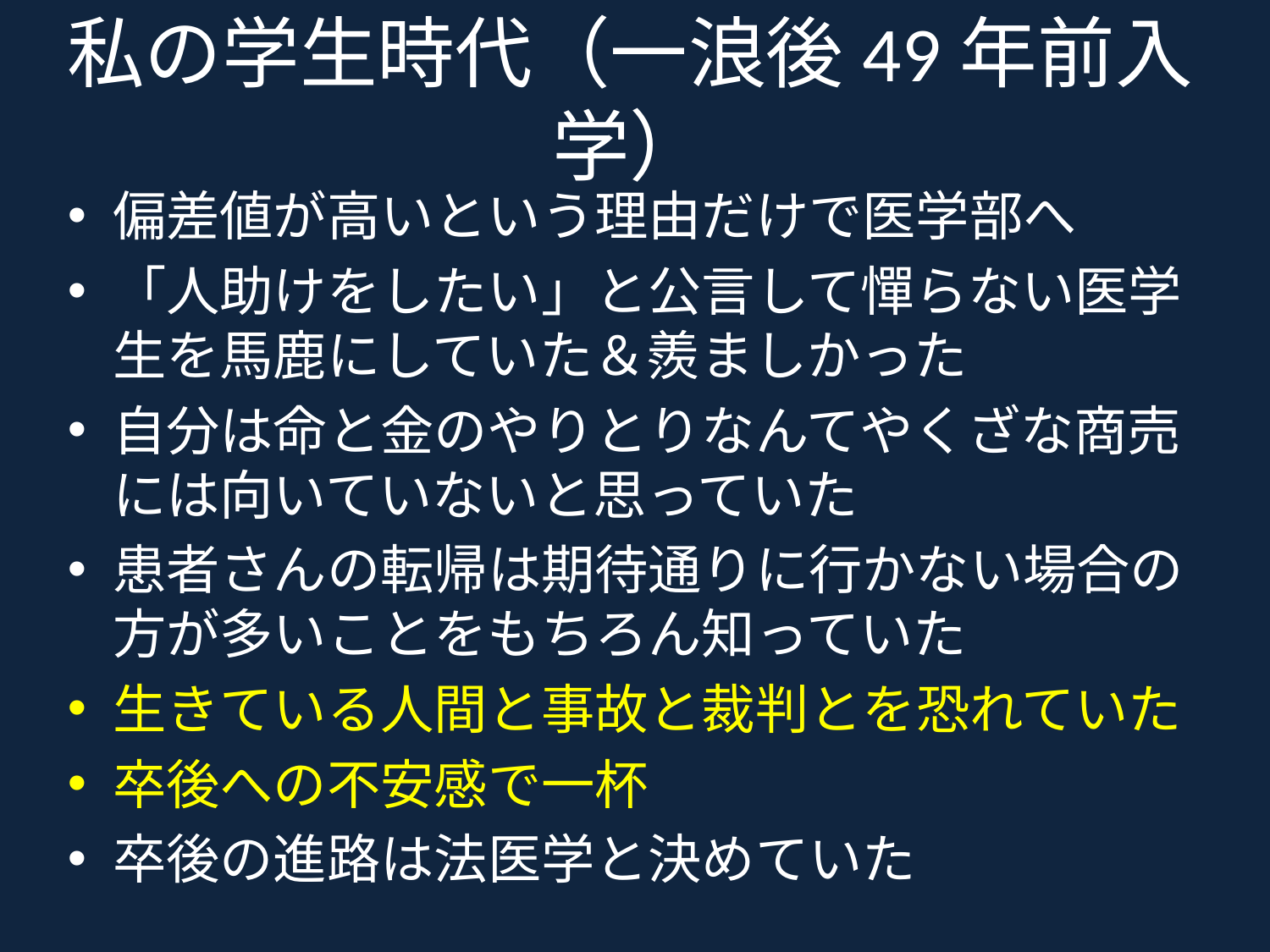

# 私の学生時代（一浪後49年前入学）
偏差値が高いという理由だけで医学部へ
「人助けをしたい」と公言して憚らない医学生を馬鹿にしていた＆羨ましかった
自分は命と金のやりとりなんてやくざな商売には向いていないと思っていた
患者さんの転帰は期待通りに行かない場合の方が多いことをもちろん知っていた
生きている人間と事故と裁判とを恐れていた
卒後への不安感で一杯
卒後の進路は法医学と決めていた